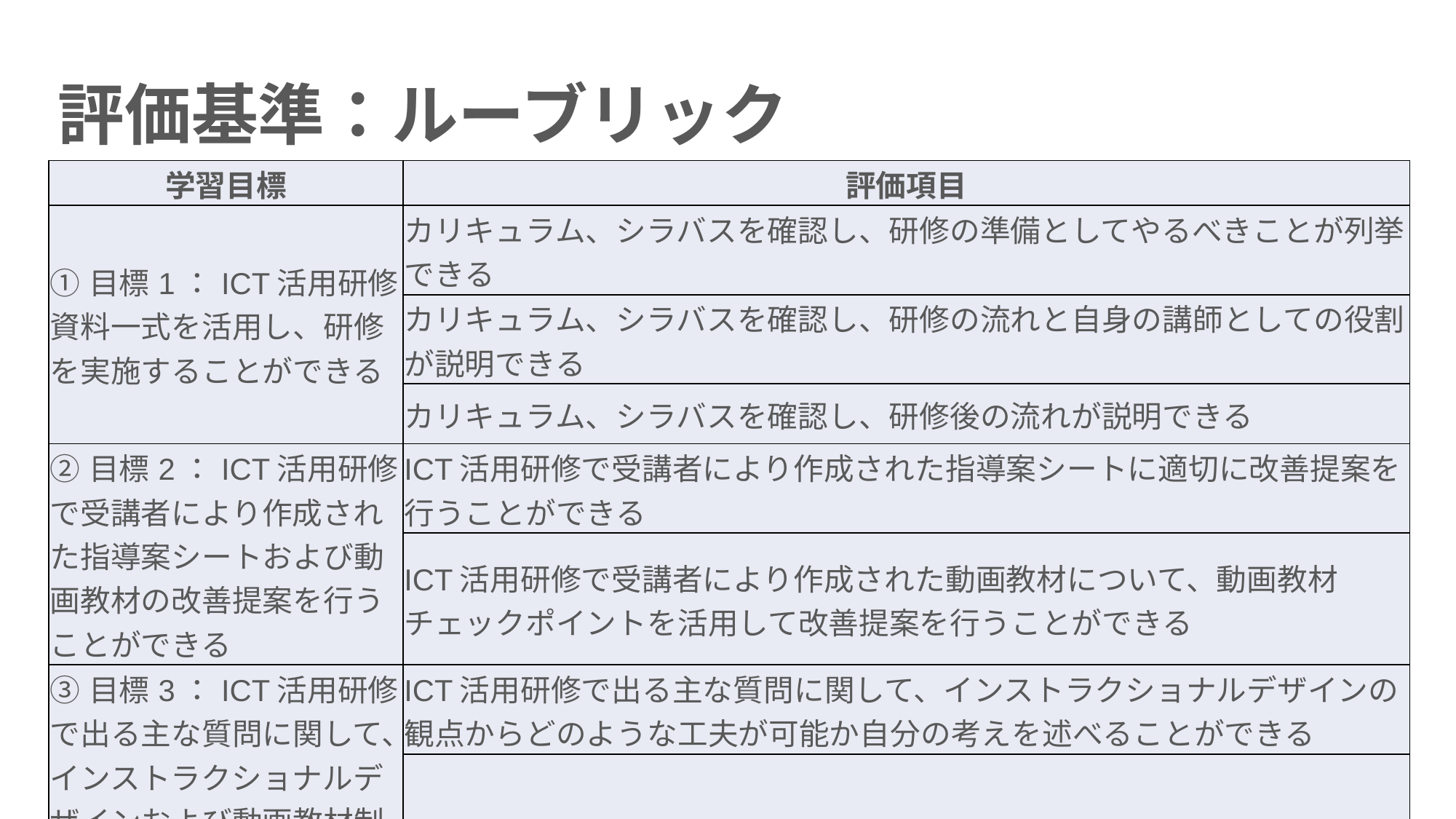

# 評価基準：ルーブリック
| 学習目標 | 評価項目 |
| --- | --- |
| ①目標1：ICT活用研修資料一式を活用し、研修を実施することができる | カリキュラム、シラバスを確認し、研修の準備としてやるべきことが列挙できる |
|  | カリキュラム、シラバスを確認し、研修の流れと自身の講師としての役割が説明できる |
|  | カリキュラム、シラバスを確認し、研修後の流れが説明できる |
| ②目標2：ICT活用研修で受講者により作成された指導案シートおよび動画教材の改善提案を行うことができる | ICT活用研修で受講者により作成された指導案シートに適切に改善提案を行うことができる |
|  | ICT活用研修で受講者により作成された動画教材について、動画教材チェックポイントを活用して改善提案を行うことができる |
| ③目標3：ICT活用研修で出る主な質問に関して、インストラクショナルデザインおよび動画教材制作の観点からどのような工夫が可能か自分の考えを述べることができる | ICT活用研修で出る主な質問に関して、インストラクショナルデザインの観点からどのような工夫が可能か自分の考えを述べることができる |
|  | ICT活用研修で出る主な質問に関して、動画教材制作の観点からどのような工夫が可能か自分の考えを述べることができる |
4